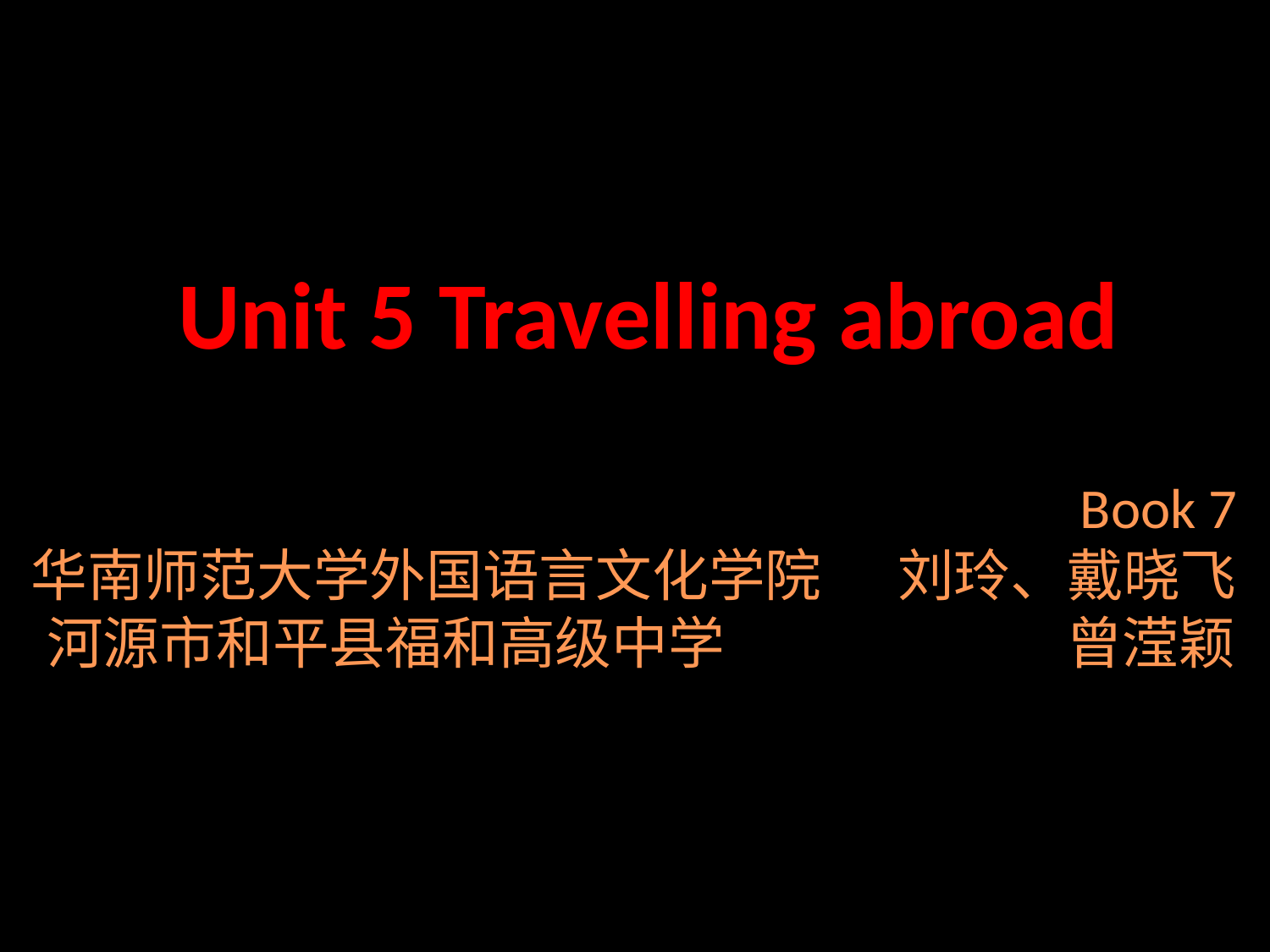

Unit 5 Travelling abroad
Book 7
华南师范大学外国语言文化学院      刘玲、戴晓飞
   河源市和平县福和高级中学                           曾滢颖